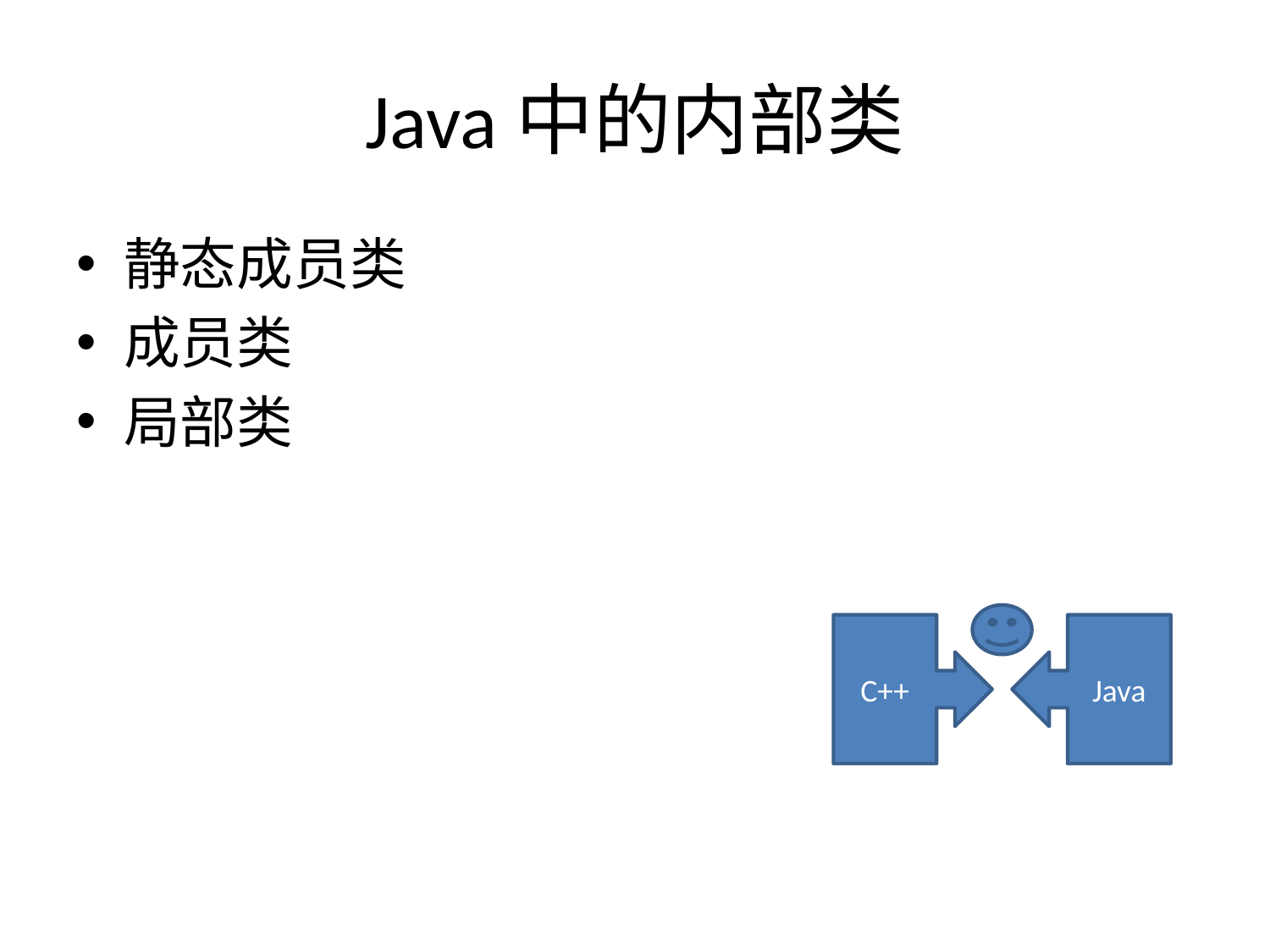

# Java中的内部类
静态成员类
成员类
局部类

C++
Java